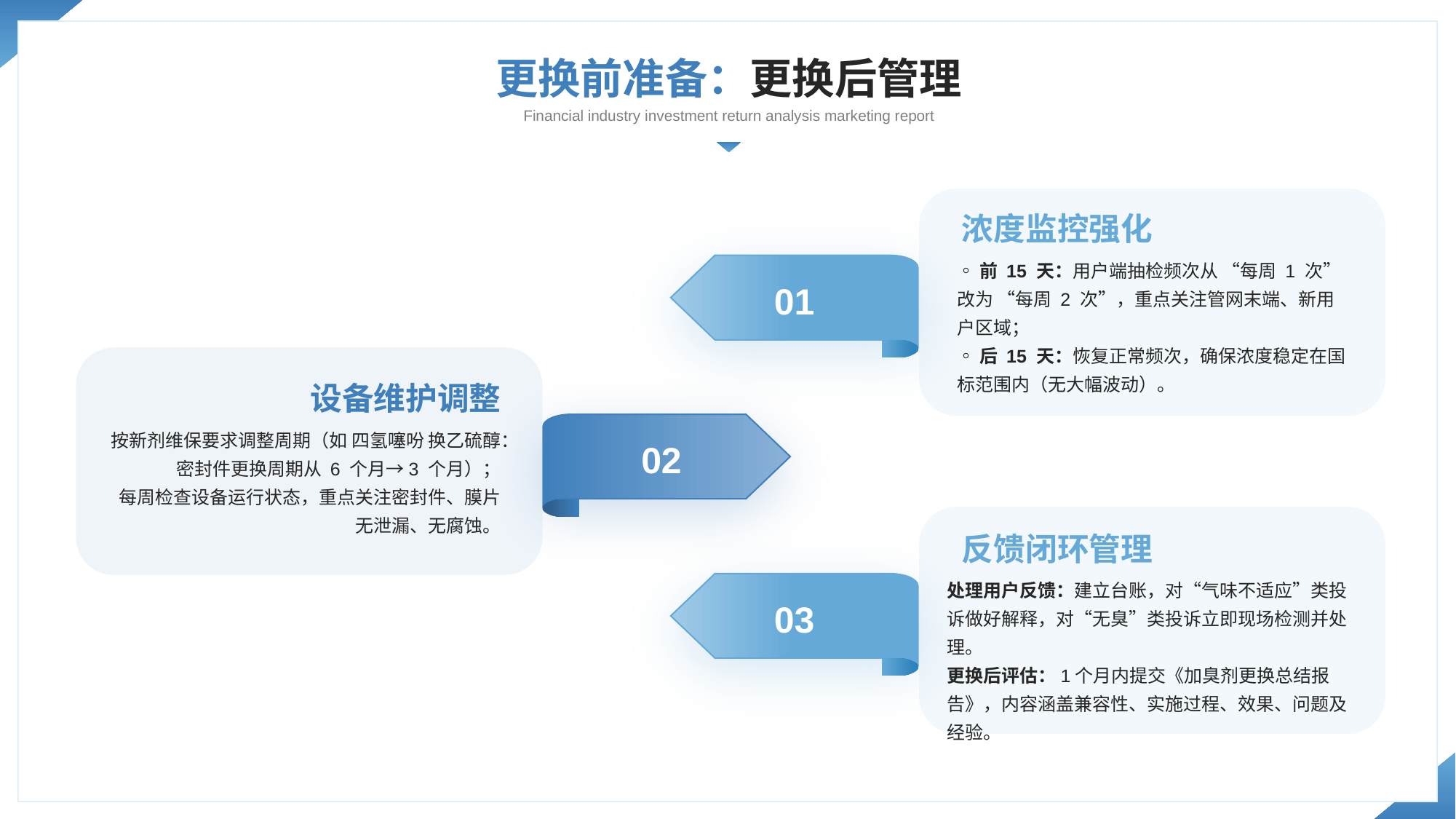

更换前准备：更换后管理
Financial industry investment return analysis marketing report

浓度监控强化

◦前 15 天：用户端抽检频次从 “每周 1 次” 改为 “每周 2 次”，重点关注管网末端、新用户区域；
◦后 15 天：恢复正常频次，确保浓度稳定在国标范围内（无大幅波动）。
01

设备维护调整

02
按新剂维保要求调整周期（如 四氢噻吩 换乙硫醇：密封件更换周期从 6 个月→3 个月）；
每周检查设备运行状态，重点关注密封件、膜片无泄漏、无腐蚀。
反馈闭环管理

处理用户反馈：建立台账，对“气味不适应”类投诉做好解释，对“无臭”类投诉立即现场检测并处理。
更换后评估：1个月内提交《加臭剂更换总结报告》，内容涵盖兼容性、实施过程、效果、问题及经验。
03